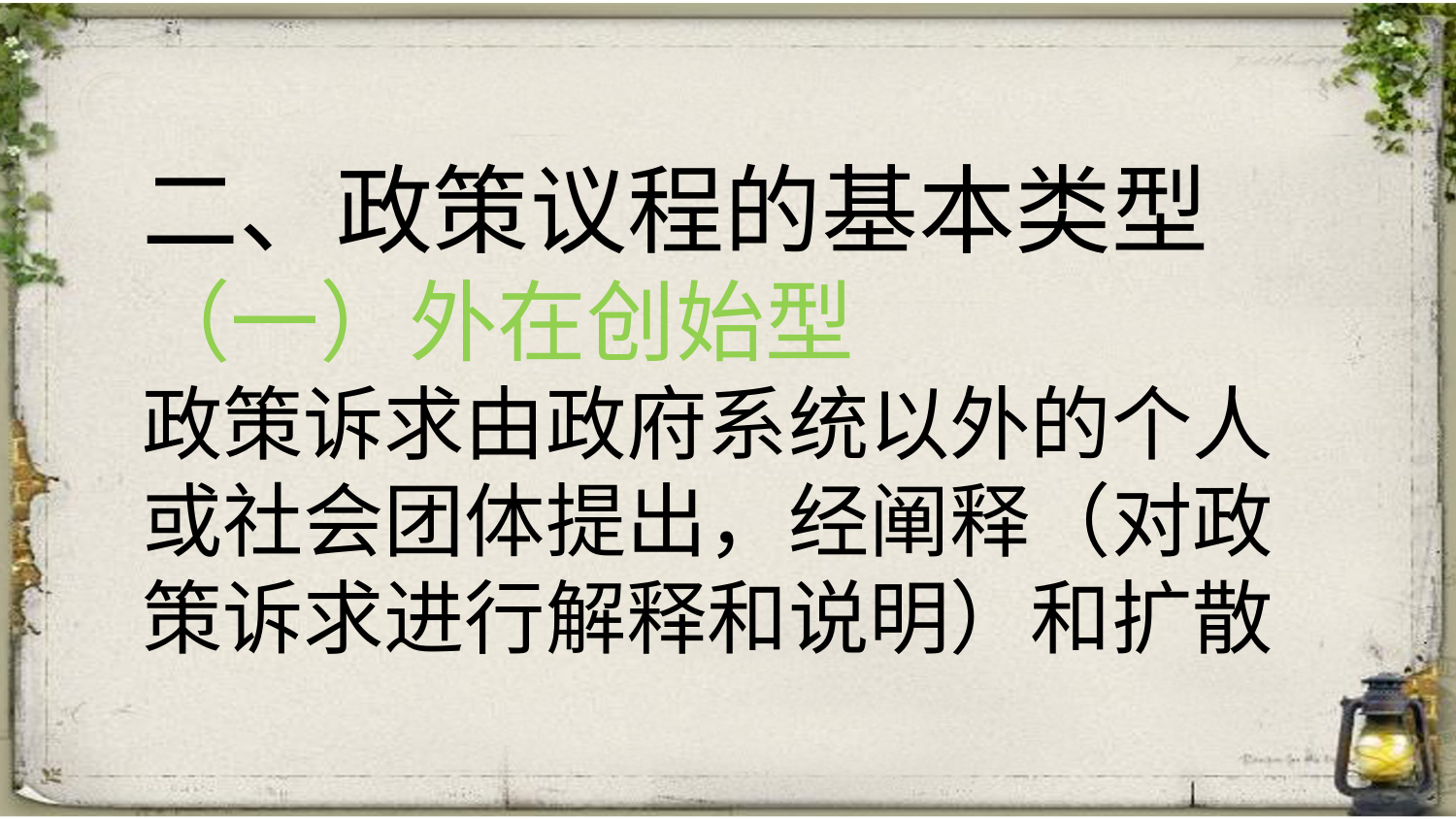

二、政策议程的基本类型
（一）外在创始型
政策诉求由政府系统以外的个人或社会团体提出，经阐释（对政策诉求进行解释和说明）和扩散